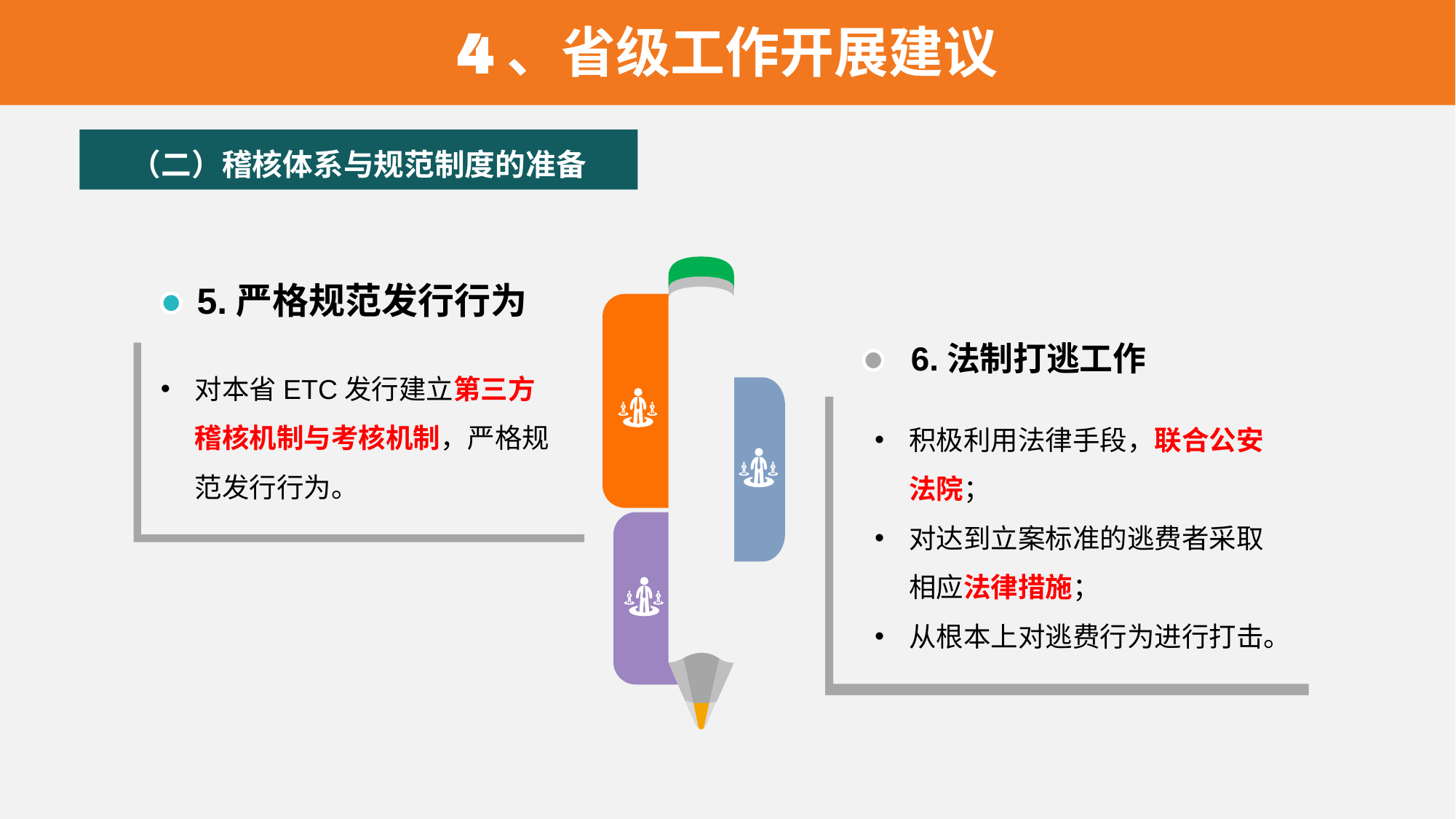

4、省级工作开展建议
（二）稽核体系与规范制度的准备

5.严格规范发行行为
对本省ETC发行建立第三方稽核机制与考核机制，严格规范发行行为。

6.法制打逃工作

积极利用法律手段，联合公安法院；
对达到立案标准的逃费者采取相应法律措施；
从根本上对逃费行为进行打击。